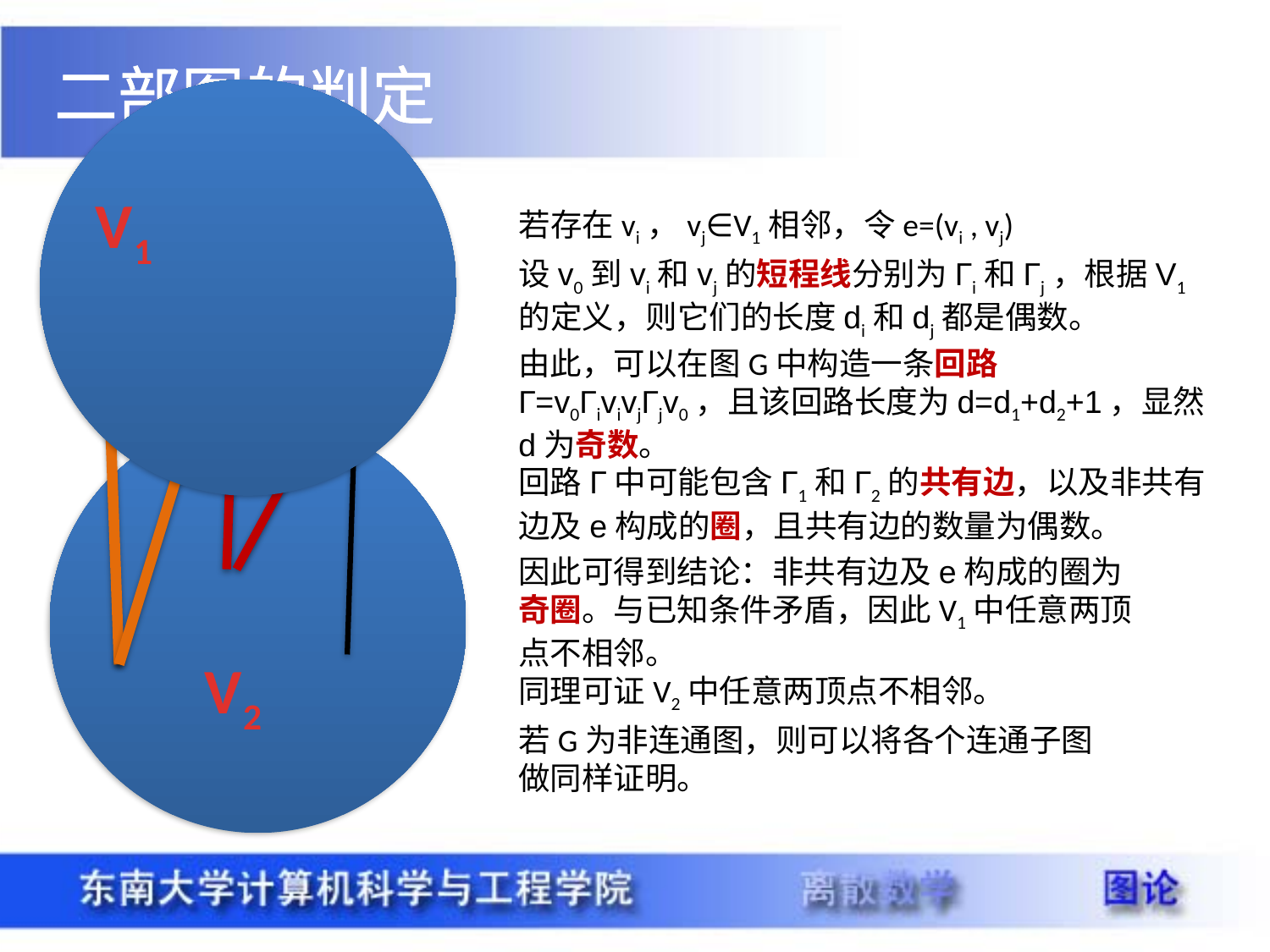

二部图的判定

V1
若存在vi，vj∈V1相邻，令e=(vi , vj)

设v0到vi和vj的短程线分别为Гi和Гj，根据V1的定义，则它们的长度di和dj都是偶数。

v0
由此，可以在图G中构造一条回路Г=v0ГivivjГjv0，且该回路长度为d=d1+d2+1，显然d为奇数。

回路Г中可能包含Г1和Г2的共有边，以及非共有边及e构成的圈，且共有边的数量为偶数。
因此可得到结论：非共有边及e构成的圈为奇圈。与已知条件矛盾，因此V1中任意两顶点不相邻。

V2

同理可证V2中任意两顶点不相邻。

若G为非连通图，则可以将各个连通子图做同样证明。